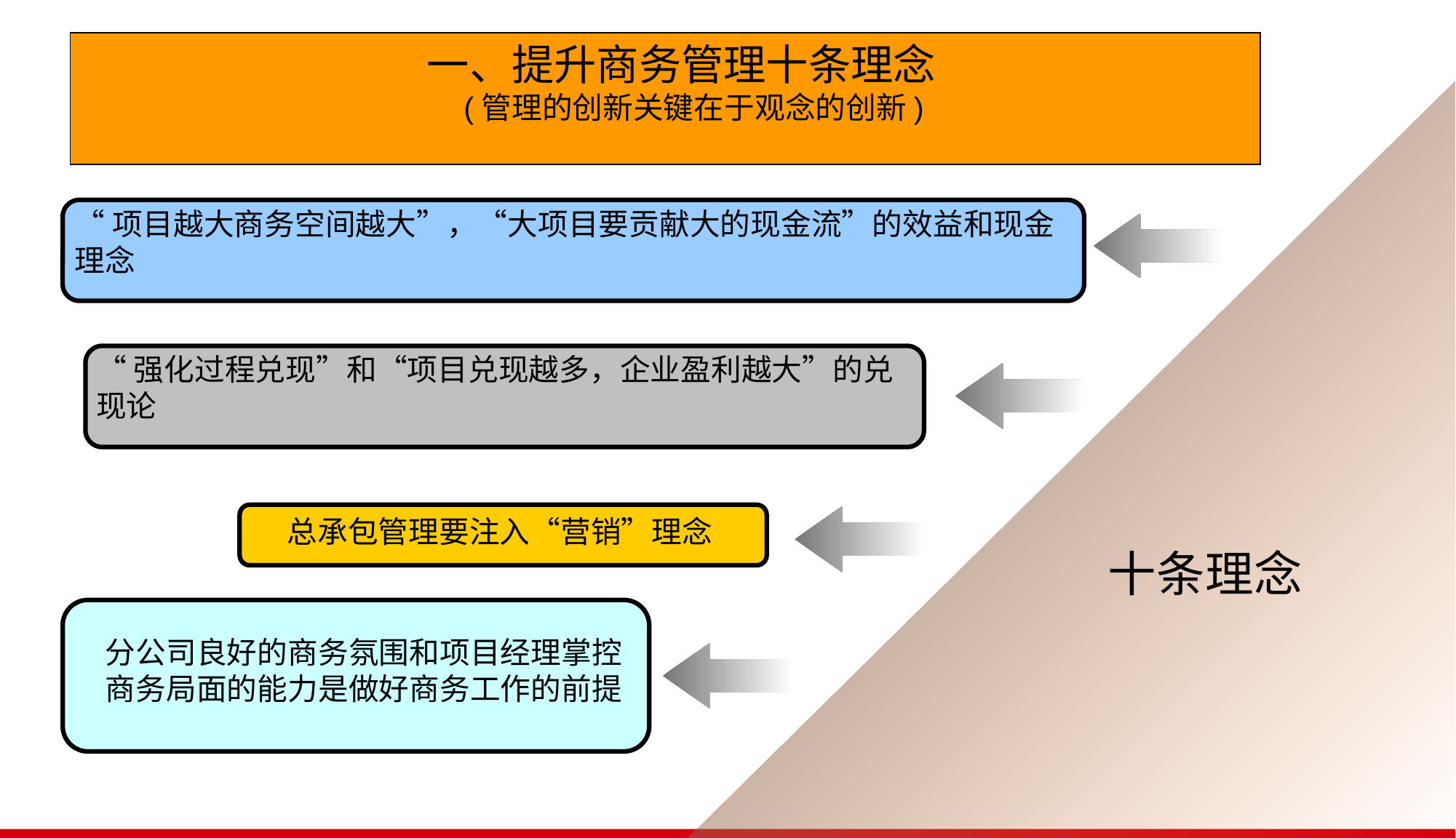

一、提升商务管理十条理念
   (管理的创新关键在于观念的创新)

“项目越大商务空间越大”，“大项目要贡献大的现金流”的效益和现金理念

“强化过程兑现”和“项目兑现越多，企业盈利越大”的兑现论

总承包管理要注入“营销”理念
十条理念

分公司良好的商务氛围和项目经理掌控商务局面的能力是做好商务工作的前提